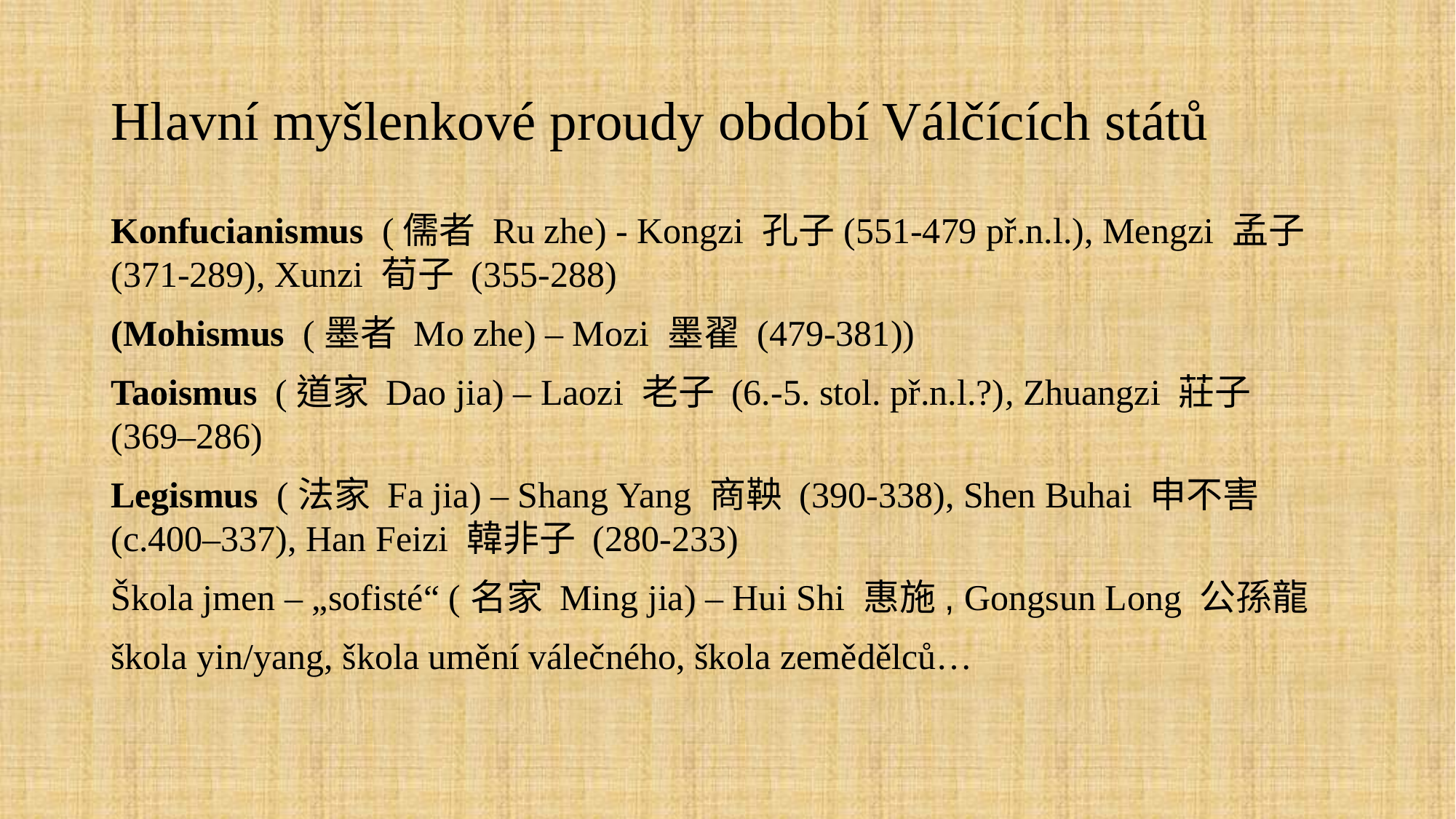

# Hlavní myšlenkové proudy období Válčících států
Konfucianismus  (儒者 Ru zhe) - Kongzi 孔子(551-479 př.n.l.), Mengzi 孟子(371-289), Xunzi 荀子 (355-288)
(Mohismus  (墨者 Mo zhe) – Mozi 墨翟 (479-381))
Taoismus  (道家 Dao jia) – Laozi 老子 (6.-5. stol. př.n.l.?), Zhuangzi 莊子 (369–286)
Legismus  (法家 Fa jia) – Shang Yang 商鞅 (390-338), Shen Buhai 申不害 (c.400–337), Han Feizi 韓非子 (280-233)
Škola jmen – „sofisté“ (名家 Ming jia) – Hui Shi 惠施, Gongsun Long 公孫龍
škola yin/yang, škola umění válečného, škola zemědělců…